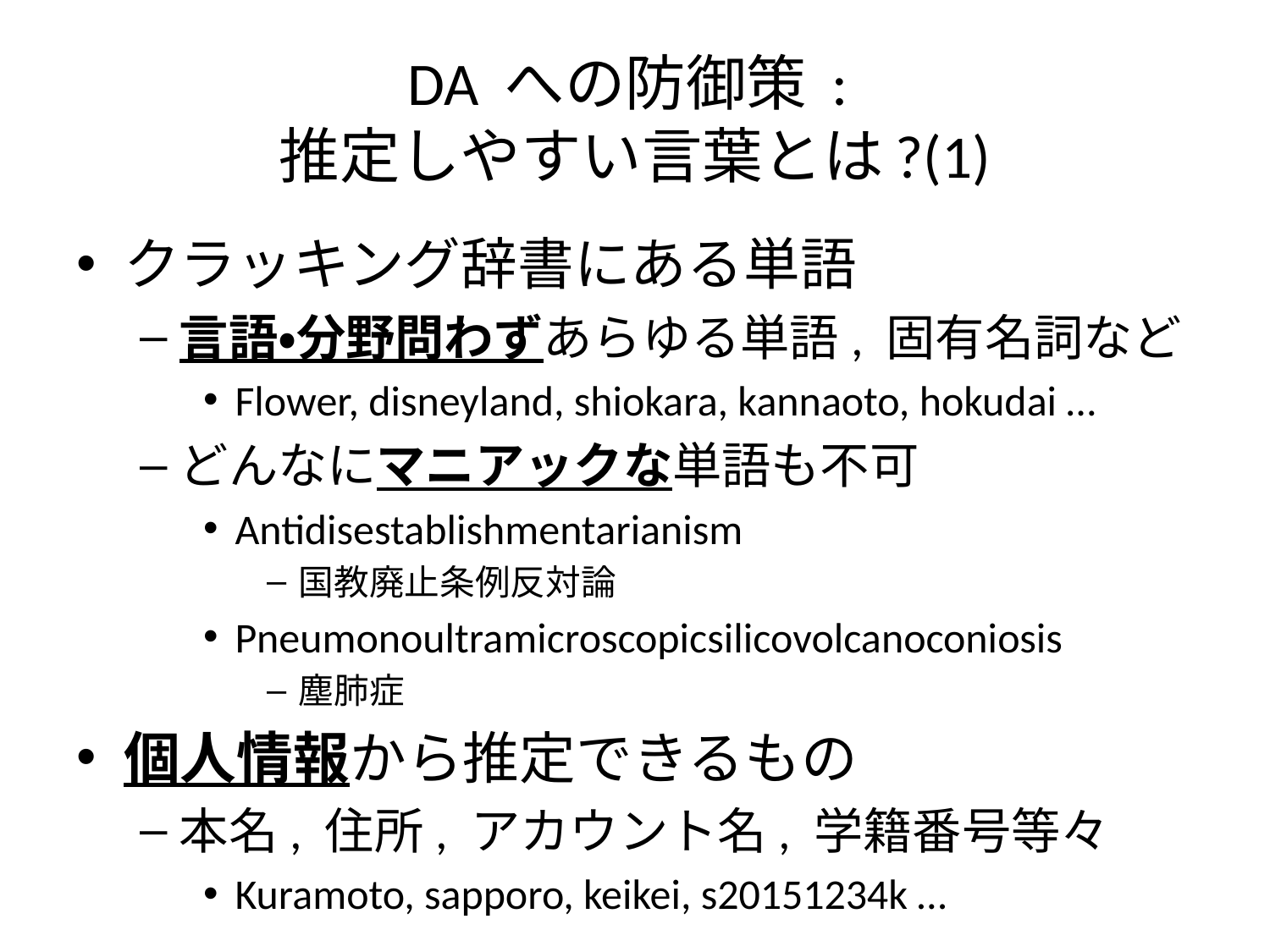

# DA への防御策 : 推定しやすい言葉とは?(1)
クラッキング辞書にある単語
言語・分野問わずあらゆる単語, 固有名詞など
Flower, disneyland, shiokara, kannaoto, hokudai …
どんなにマニアックな単語も不可
Antidisestablishmentarianism
国教廃止条例反対論
Pneumonoultramicroscopicsilicovolcanoconiosis
塵肺症
個人情報から推定できるもの
本名, 住所, アカウント名, 学籍番号等々
Kuramoto, sapporo, keikei, s20151234k …